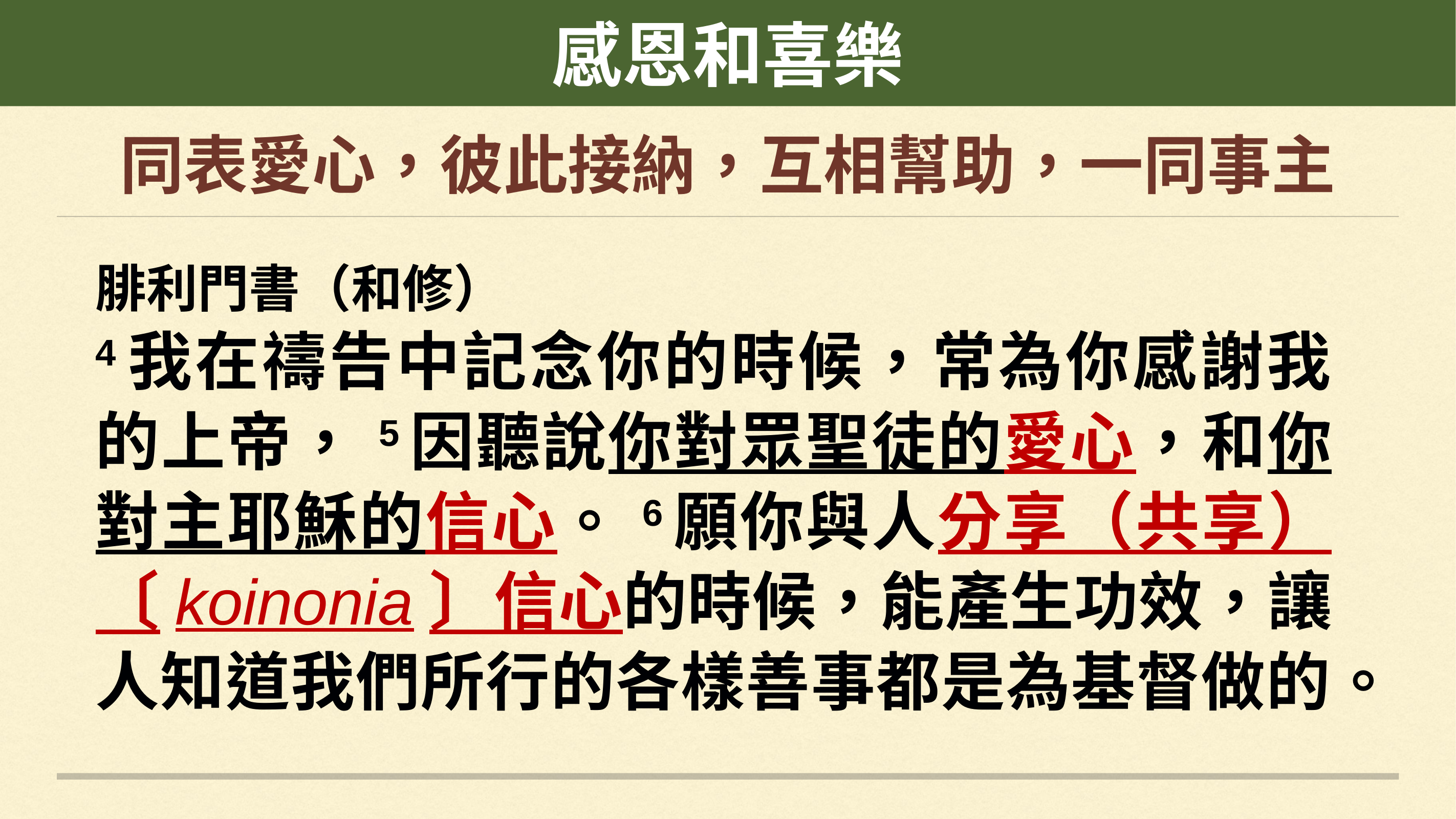

感恩和喜樂
# 同表愛心，彼此接納，互相幫助，一同事主
腓利門書（和修）
4我在禱告中記念你的時候，常為你感謝我的上帝， 5因聽說你對眾聖徒的愛心，和你對主耶穌的信心。 6願你與人分享（共享）〔koinonia〕信心的時候，能產生功效，讓人知道我們所行的各樣善事都是為基督做的。